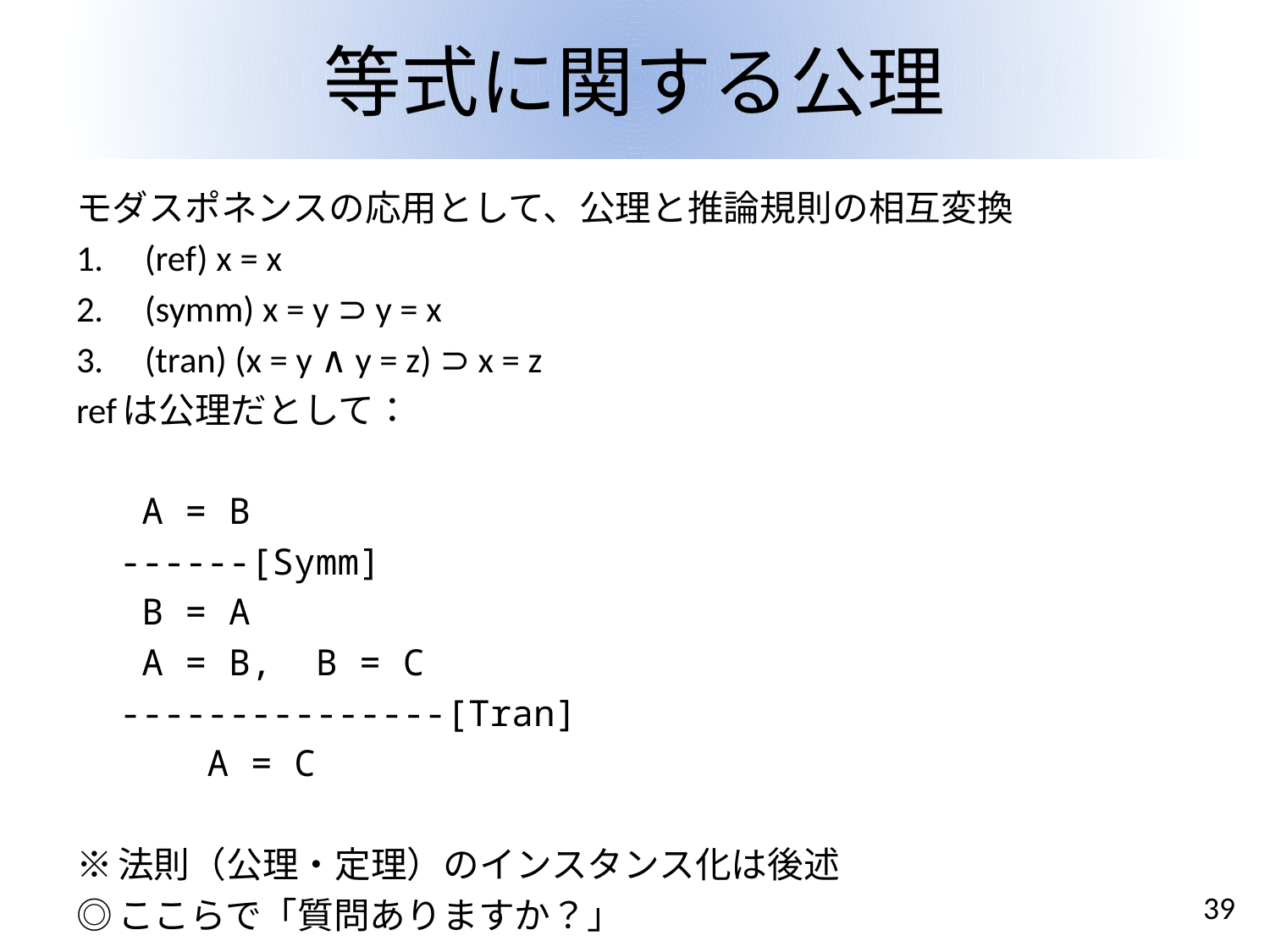

# 等式に関する公理
モダスポネンスの応用として、公理と推論規則の相互変換
(ref) x = x
(symm) x = y ⊃ y = x
(tran) (x = y ∧ y = z) ⊃ x = z
refは公理だとして：

   A = B
  ------[Symm]
   B = A
   A = B,  B = C
  ---------------[Tran]
      A = C

※法則（公理・定理）のインスタンス化は後述
◎ここらで「質問ありますか？」

39